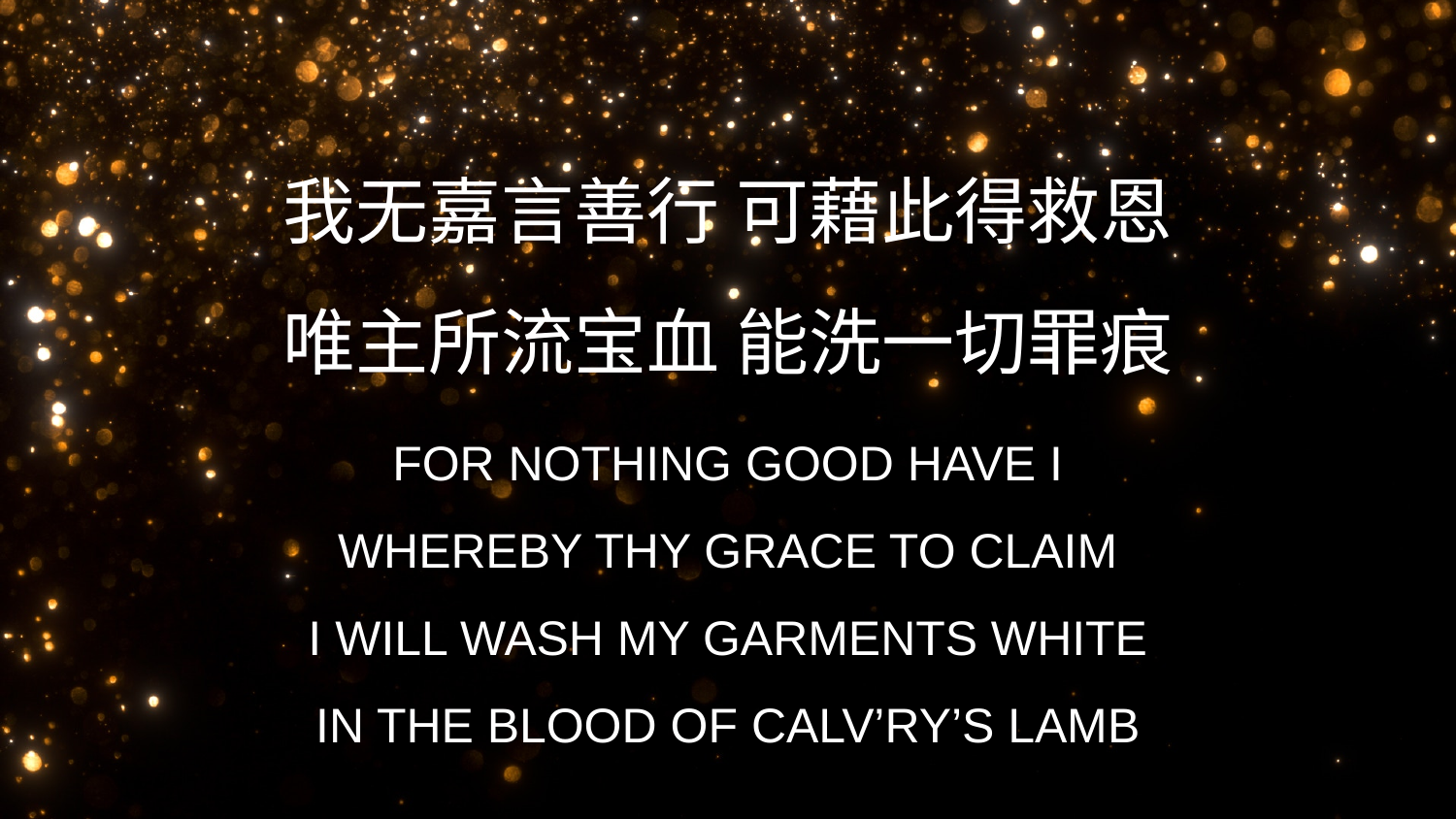

# 我无嘉言善行 可藉此得救恩 唯主所流宝血 能洗一切罪痕
FOR NOTHING GOOD HAVE I
WHEREBY THY GRACE TO CLAIM
I WILL WASH MY GARMENTS WHITE
IN THE BLOOD OF CALV’RY’S LAMB